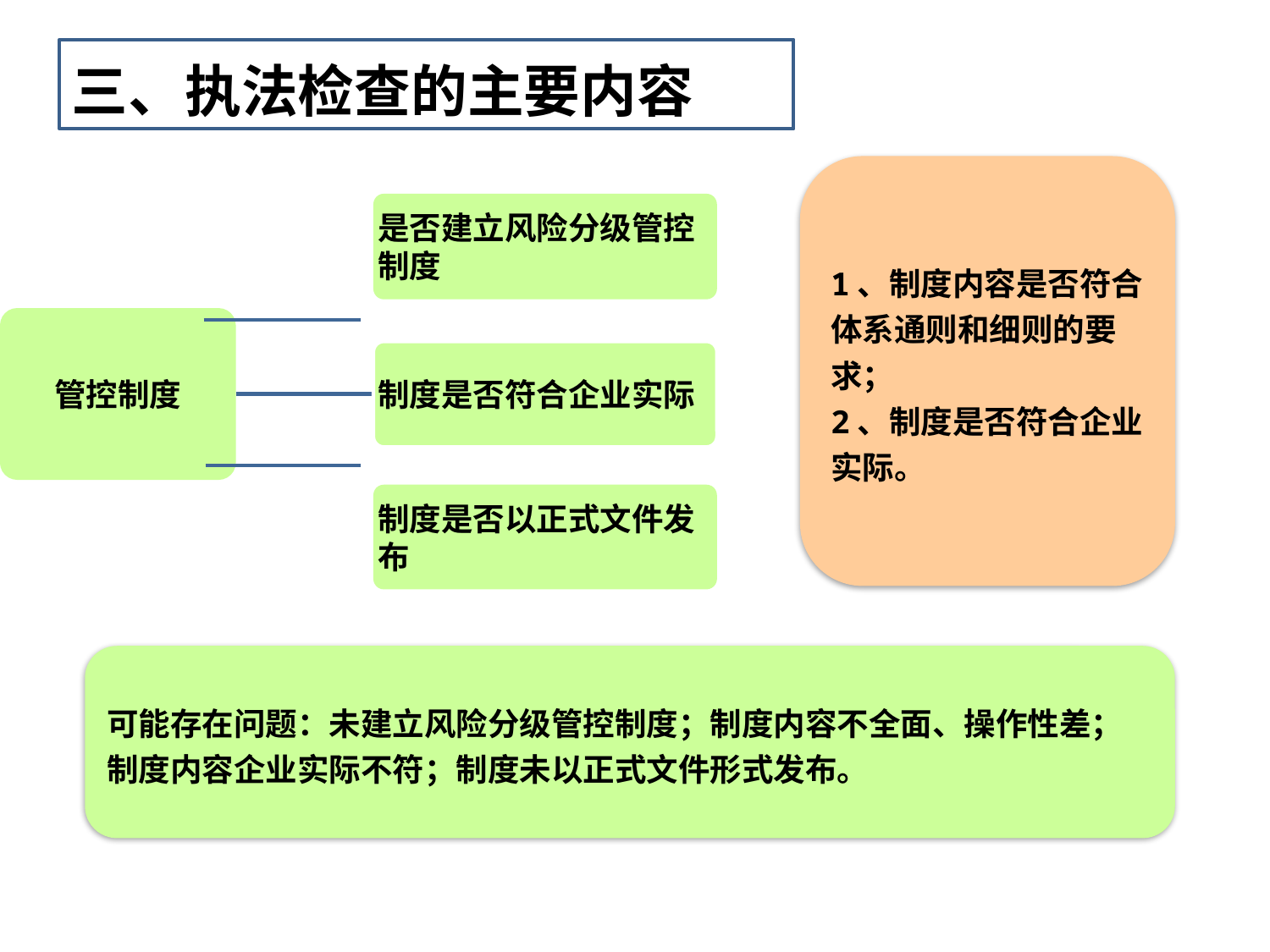

管控制度
是否建立风险分级管控制度
制度是否符合企业实际
制度是否以正式文件发布

三、执法检查内容
三、执法检查的主要内容
1、制度内容是否符合体系通则和细则的要求；
2、制度是否符合企业实际。

可能存在问题：未建立风险分级管控制度；制度内容不全面、操作性差；制度内容企业实际不符；制度未以正式文件形式发布。
2017年11月 莱芜